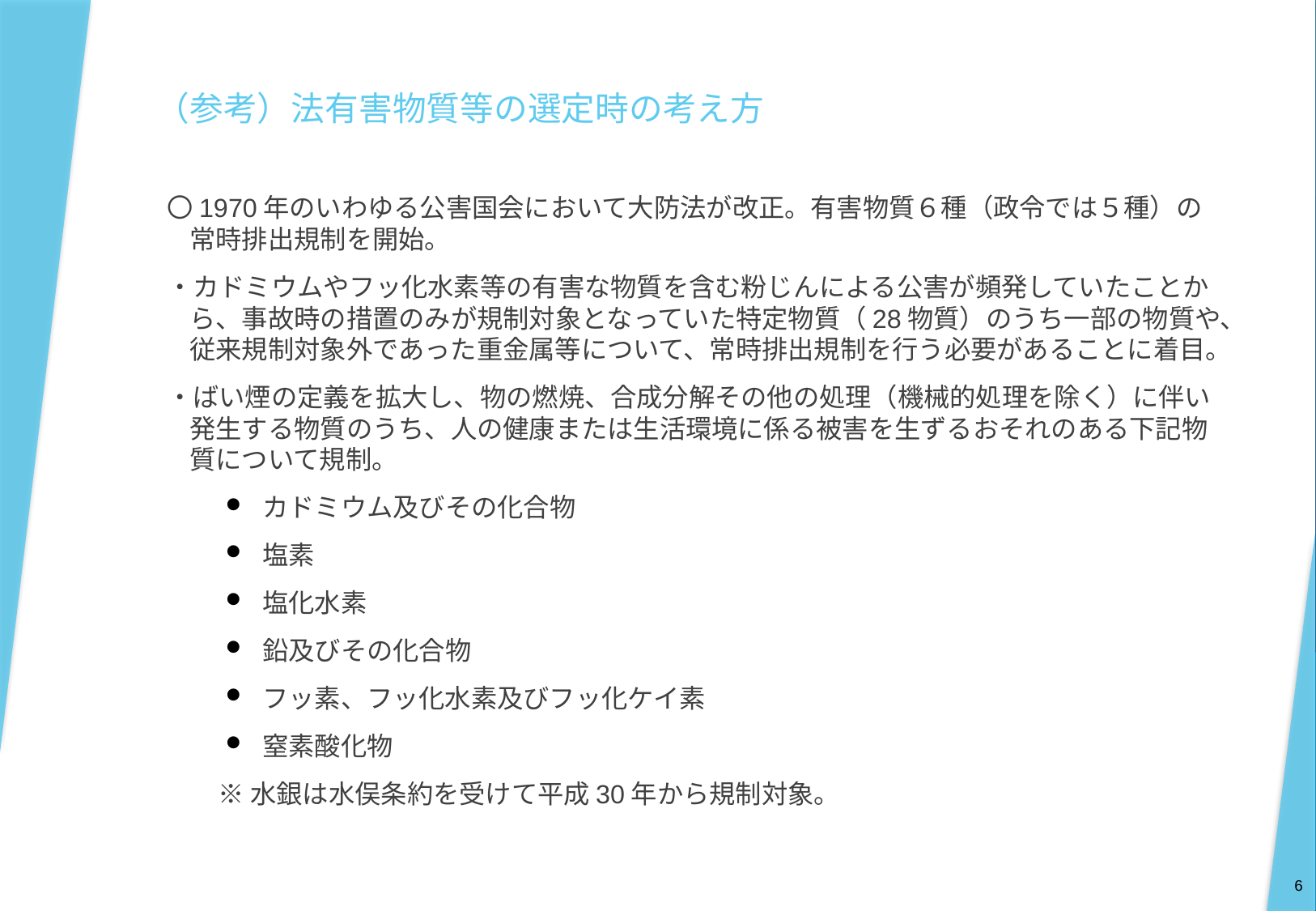

# （参考）法有害物質等の選定時の考え方
〇1970年のいわゆる公害国会において大防法が改正。有害物質６種（政令では５種）の常時排出規制を開始。
・カドミウムやフッ化水素等の有害な物質を含む粉じんによる公害が頻発していたことから、事故時の措置のみが規制対象となっていた特定物質（28物質）のうち一部の物質や、従来規制対象外であった重金属等について、常時排出規制を行う必要があることに着目。
・ばい煙の定義を拡大し、物の燃焼、合成分解その他の処理（機械的処理を除く）に伴い発生する物質のうち、人の健康または生活環境に係る被害を生ずるおそれのある下記物質について規制。
カドミウム及びその化合物
塩素
塩化水素
鉛及びその化合物
フッ素、フッ化水素及びフッ化ケイ素
窒素酸化物
※水銀は水俣条約を受けて平成30年から規制対象。

6